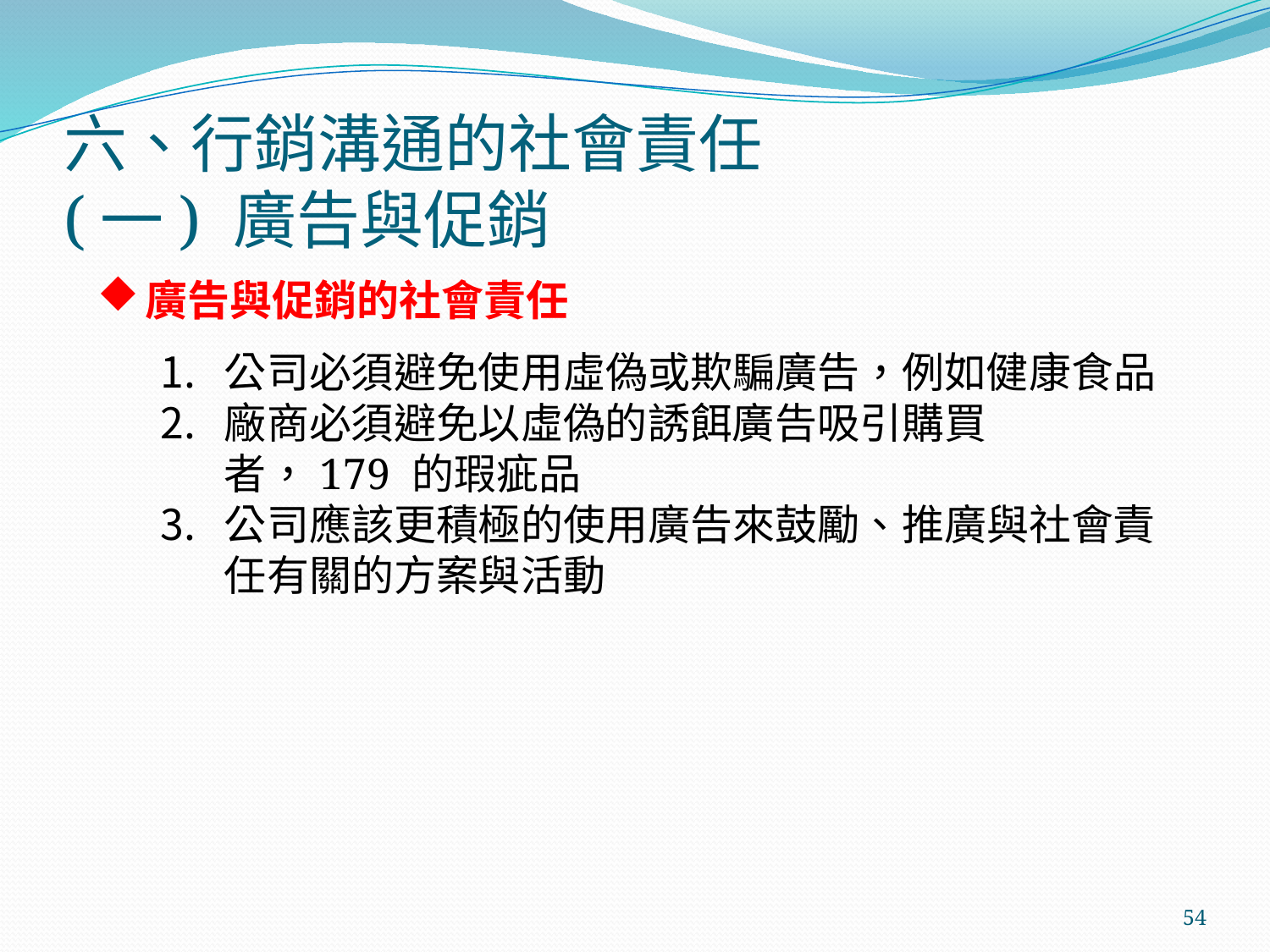

# 六、行銷溝通的社會責任 (一) 廣告與促銷
廣告與促銷的社會責任
公司必須避免使用虛偽或欺騙廣告，例如健康食品
廠商必須避免以虛偽的誘餌廣告吸引購買者，179 的瑕疵品
公司應該更積極的使用廣告來鼓勵、推廣與社會責任有關的方案與活動
54